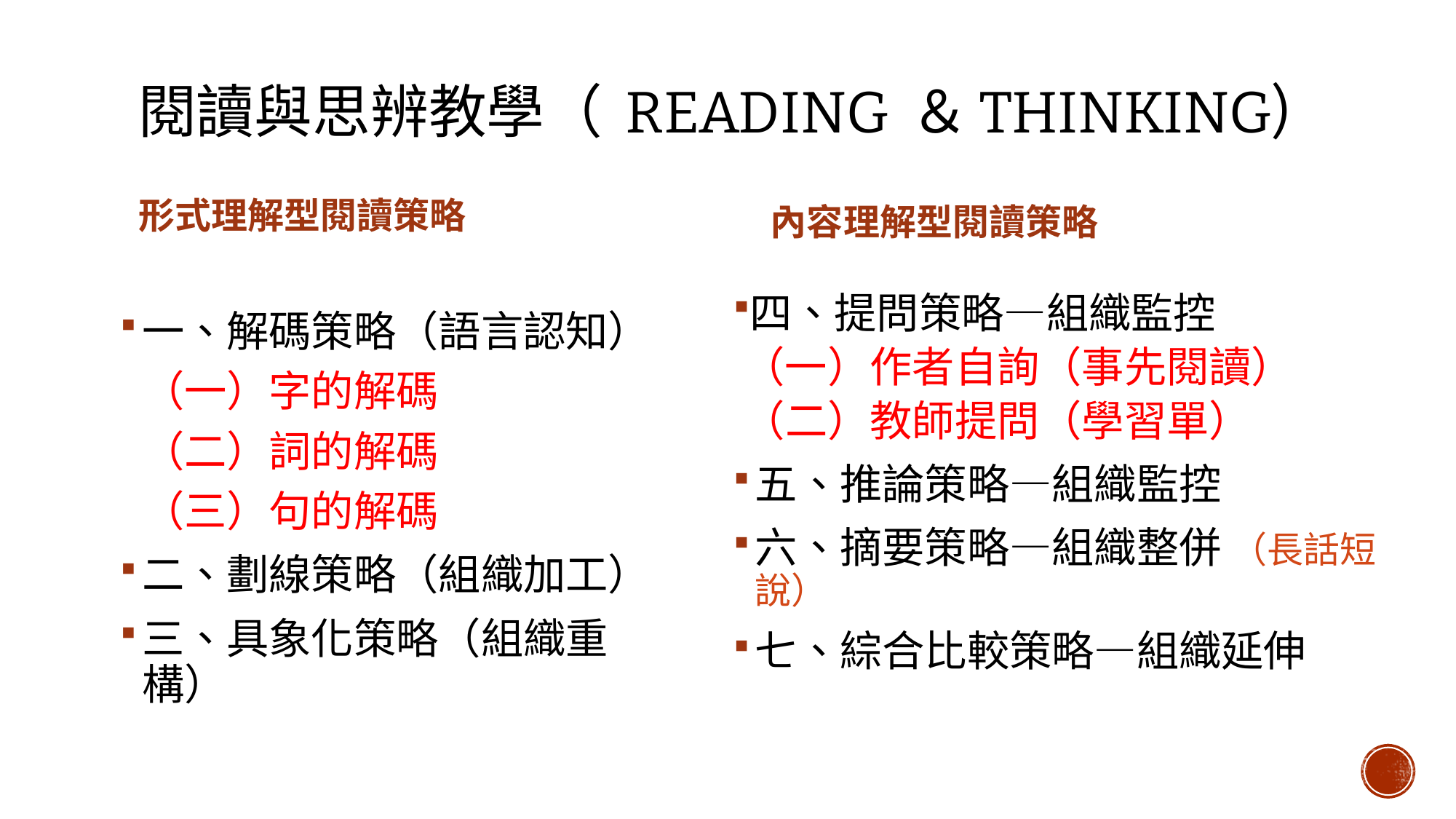

# 閱讀與思辨教學（ Reading ＆thinking)
形式理解型閱讀策略
內容理解型閱讀策略
四、提問策略—組織監控
 （一）作者自詢（事先閱讀）
 （二）教師提問（學習單）
五、推論策略—組織監控
六、摘要策略—組織整併 （長話短說）
七、綜合比較策略—組織延伸
一、解碼策略（語言認知）
（一）字的解碼
（二）詞的解碼
（三）句的解碼
二、劃線策略（組織加工）
三、具象化策略（組織重構）